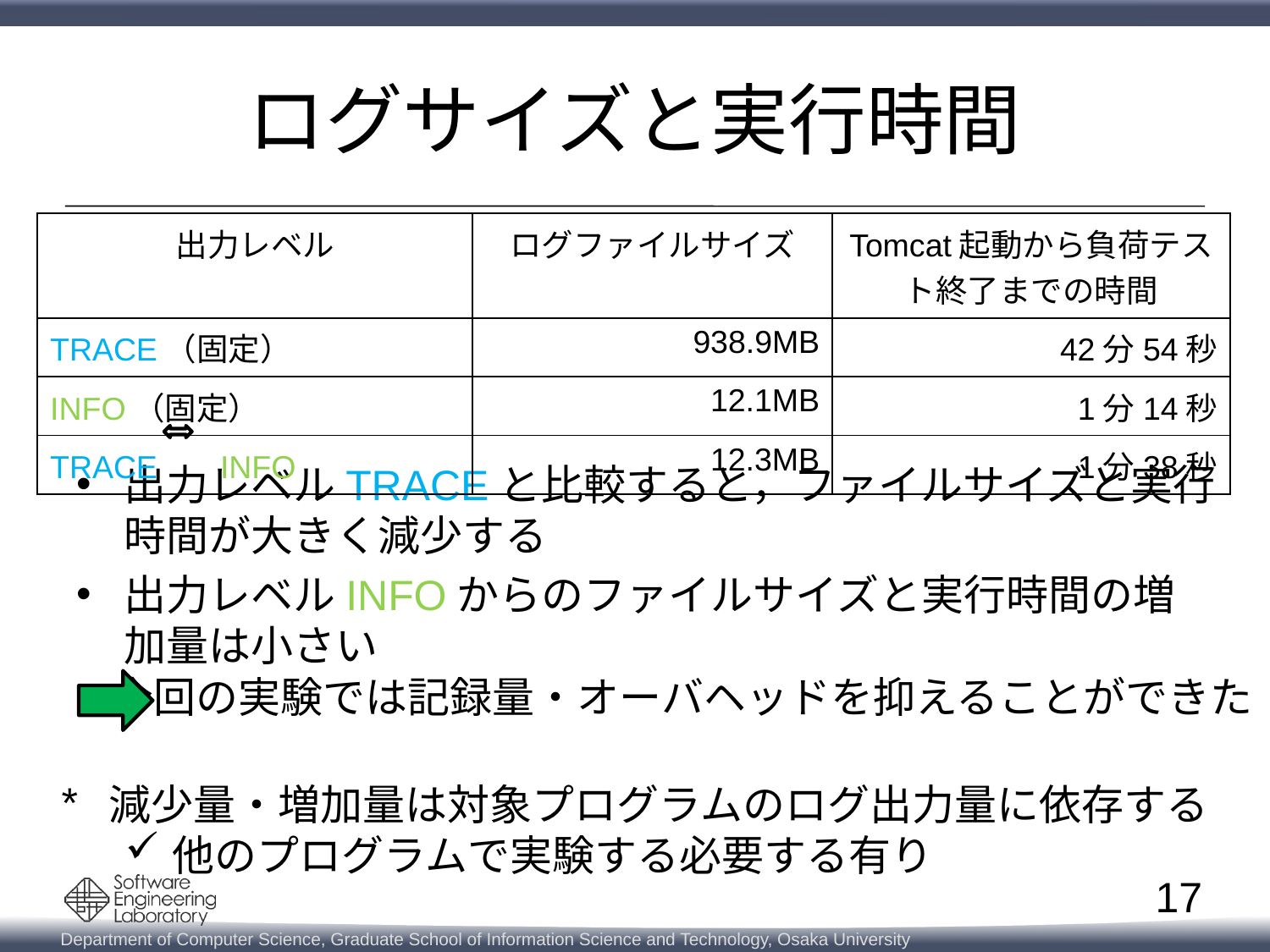

# ログサイズと実行時間
| 出力レベル | ログファイルサイズ | Tomcat起動から負荷テスト終了までの時間 |
| --- | --- | --- |
| TRACE（固定） | 938.9MB | 42分54秒 |
| INFO（固定） | 12.1MB | 1分14秒 |
| TRACE　 INFO | 12.3MB | 1分38秒 |

出力レベルTRACEと比較すると，ファイルサイズと実行時間が大きく減少する
出力レベルINFOからのファイルサイズと実行時間の増加量は小さい

今回の実験では記録量・オーバヘッドを抑えることができた

減少量・増加量は対象プログラムのログ出力量に依存する
他のプログラムで実験する必要する有り
17